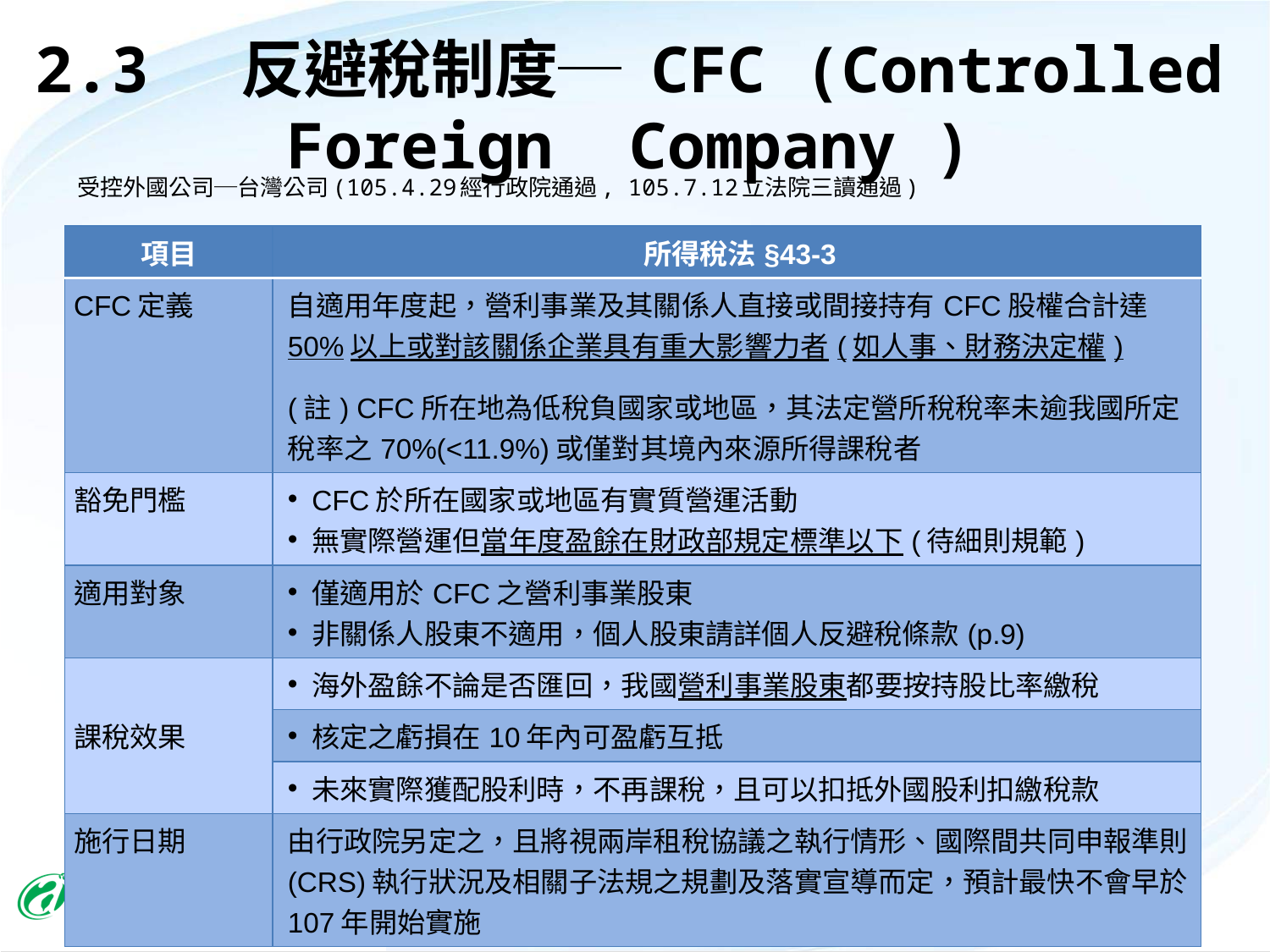

2.3  反避稅制度─ CFC (Controlled  Foreign  Company )
# 受控外國公司─台灣公司(105.4.29經行政院通過, 105.7.12立法院三讀通過)
| 項目 | 所得稅法§43-3 |
| --- | --- |
| CFC定義 | 自適用年度起，營利事業及其關係人直接或間接持有CFC股權合計達50%以上或對該關係企業具有重大影響力者(如人事、財務決定權) (註) CFC所在地為低稅負國家或地區，其法定營所稅稅率未逾我國所定稅率之70%(<11.9%)或僅對其境內來源所得課稅者 |
| 豁免門檻 | CFC於所在國家或地區有實質營運活動 無實際營運但當年度盈餘在財政部規定標準以下(待細則規範) |
| 適用對象 | 僅適用於CFC之營利事業股東 非關係人股東不適用，個人股東請詳個人反避稅條款(p.9) |
| 課稅效果 | 海外盈餘不論是否匯回，我國營利事業股東都要按持股比率繳稅 |
|  | 核定之虧損在10年內可盈虧互抵 |
|  | 未來實際獲配股利時，不再課稅，且可以扣抵外國股利扣繳稅款 |
| 施行日期 | 由行政院另定之，且將視兩岸租稅協議之執行情形、國際間共同申報準則(CRS)執行狀況及相關子法規之規劃及落實宣導而定，預計最快不會早於107年開始實施 |

2016
 34